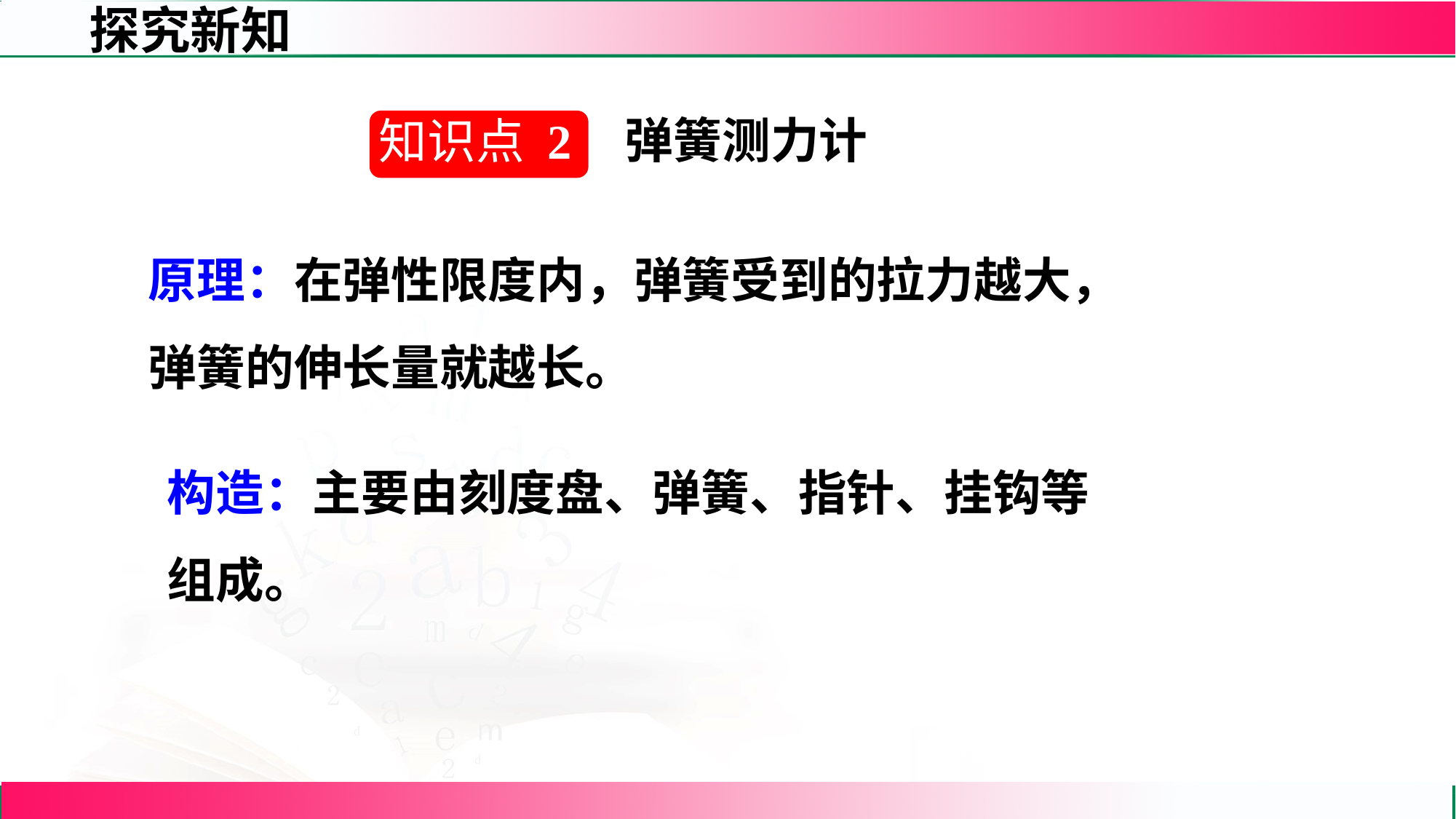

弹簧测力计

知识点 2
原理：在弹性限度内，弹簧受到的拉力越大，弹簧的伸长量就越长。
构造：主要由刻度盘、弹簧、指针、挂钩等组成。